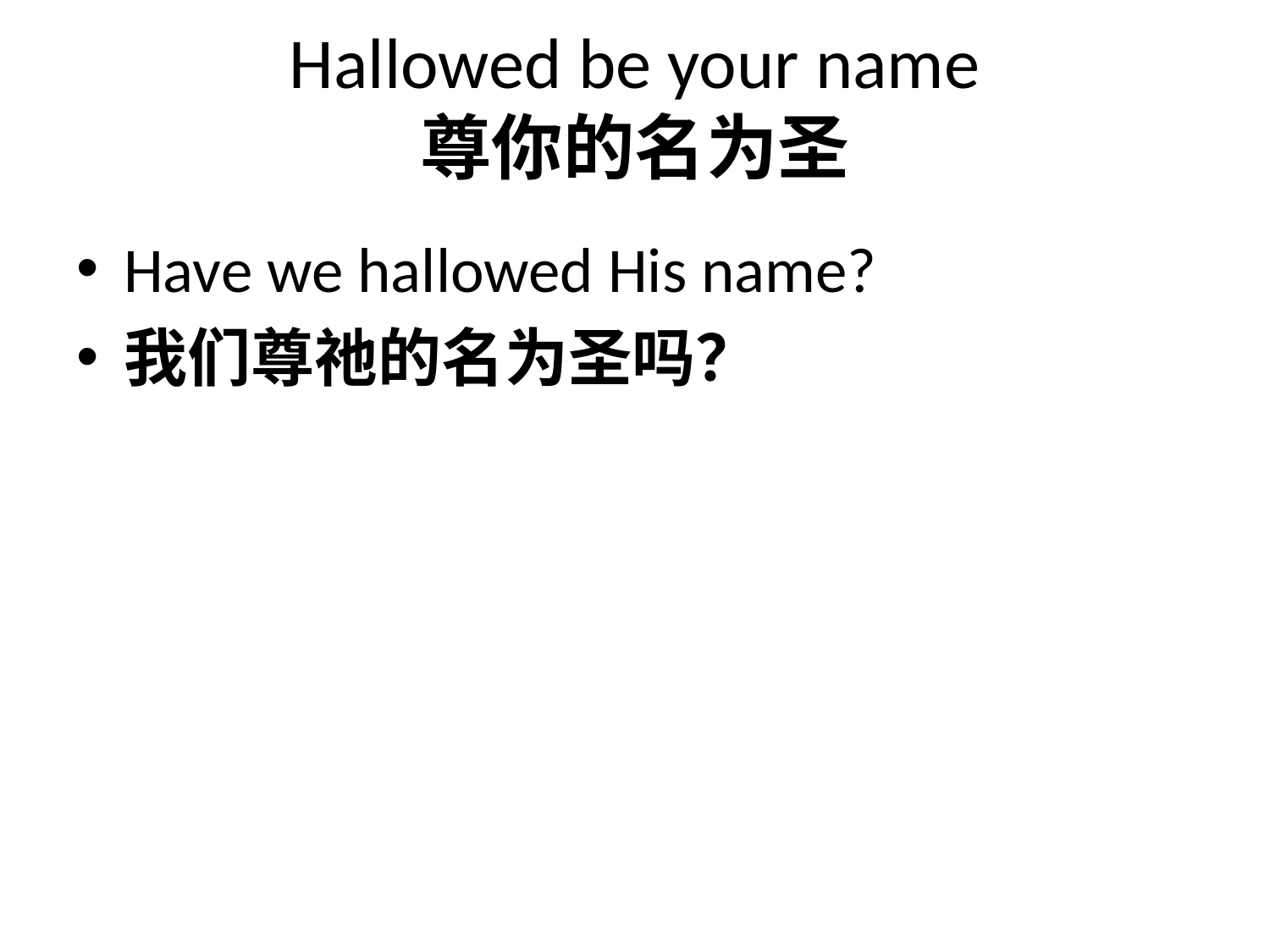

# Hallowed be your name 尊你的名为圣
Have we hallowed His name?
我们尊祂的名为圣吗？